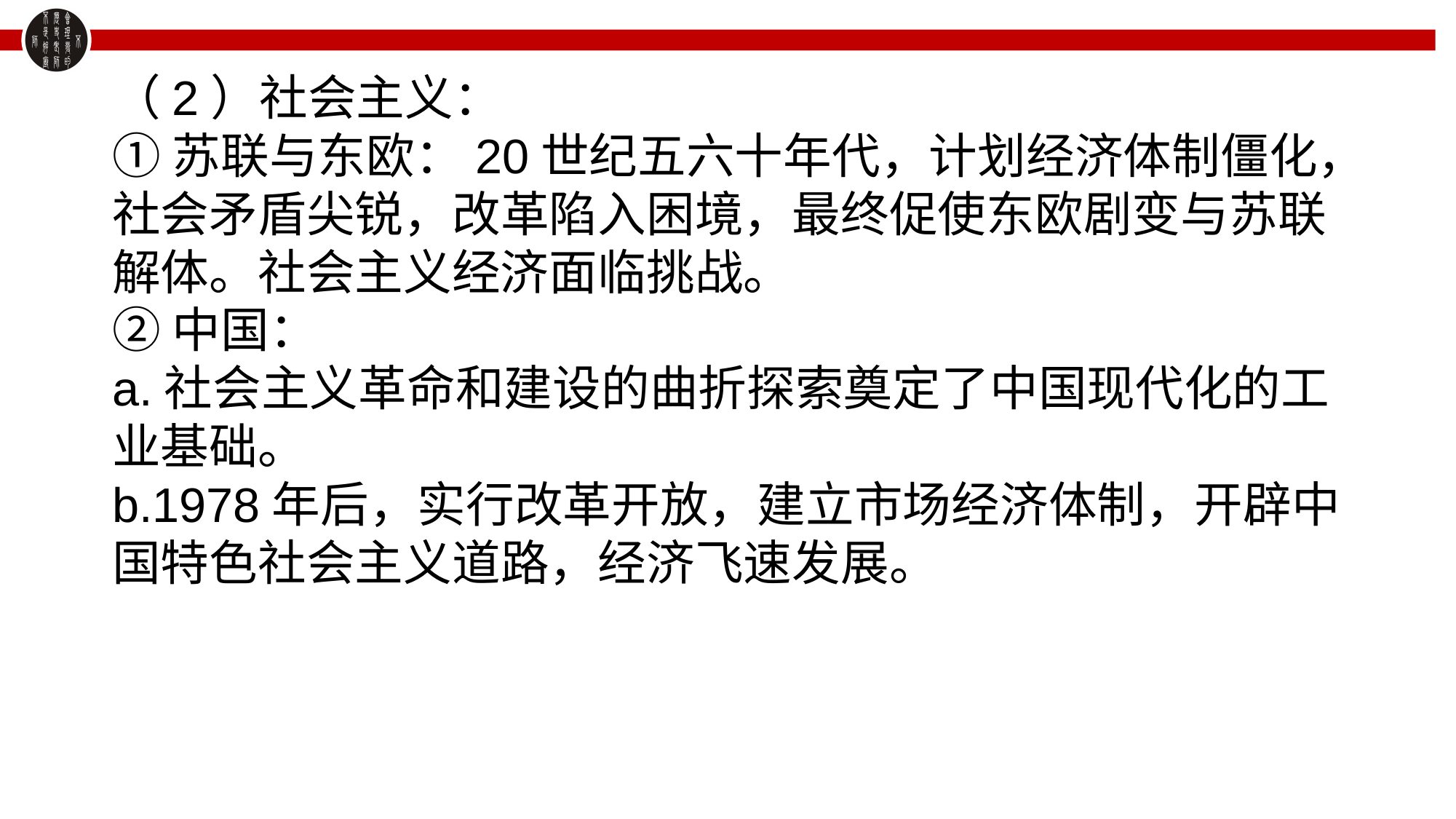

（2）社会主义：
①苏联与东欧：20世纪五六十年代，计划经济体制僵化，社会矛盾尖锐，改革陷入困境，最终促使东欧剧变与苏联解体。社会主义经济面临挑战。
②中国：
a.社会主义革命和建设的曲折探索奠定了中国现代化的工业基础。
b.1978年后，实行改革开放，建立市场经济体制，开辟中国特色社会主义道路，经济飞速发展。